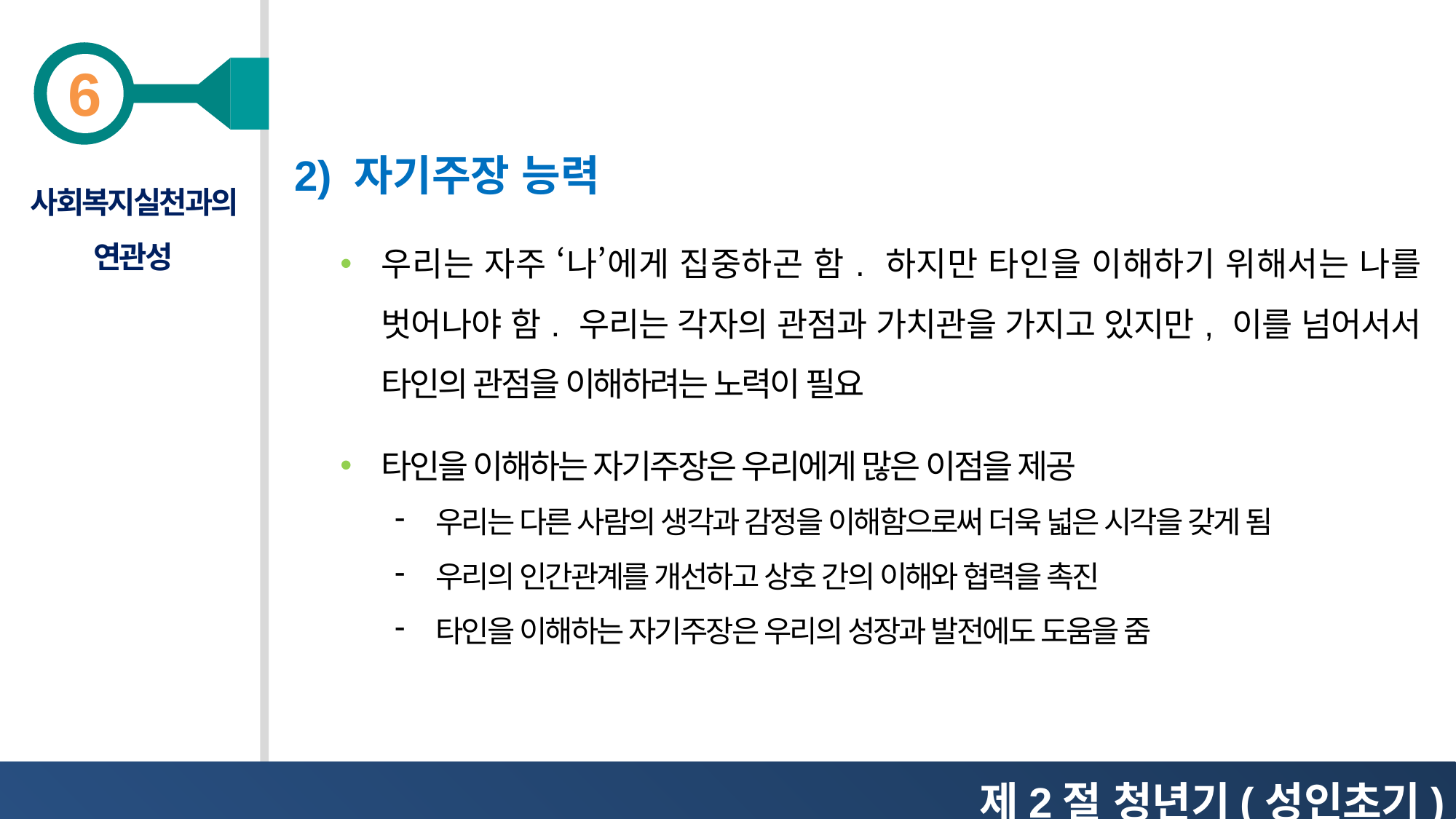

2) 자기주장 능력
사회복지실천과의 연관성
우리는 자주 ‘나’에게 집중하곤 함. 하지만 타인을 이해하기 위해서는 나를 벗어나야 함. 우리는 각자의 관점과 가치관을 가지고 있지만, 이를 넘어서서 타인의 관점을 이해하려는 노력이 필요

타인을 이해하는 자기주장은 우리에게 많은 이점을 제공
우리는 다른 사람의 생각과 감정을 이해함으로써 더욱 넓은 시각을 갖게 됨
우리의 인간관계를 개선하고 상호 간의 이해와 협력을 촉진
타인을 이해하는 자기주장은 우리의 성장과 발전에도 도움을 줌
제2절 청년기(성인초기)